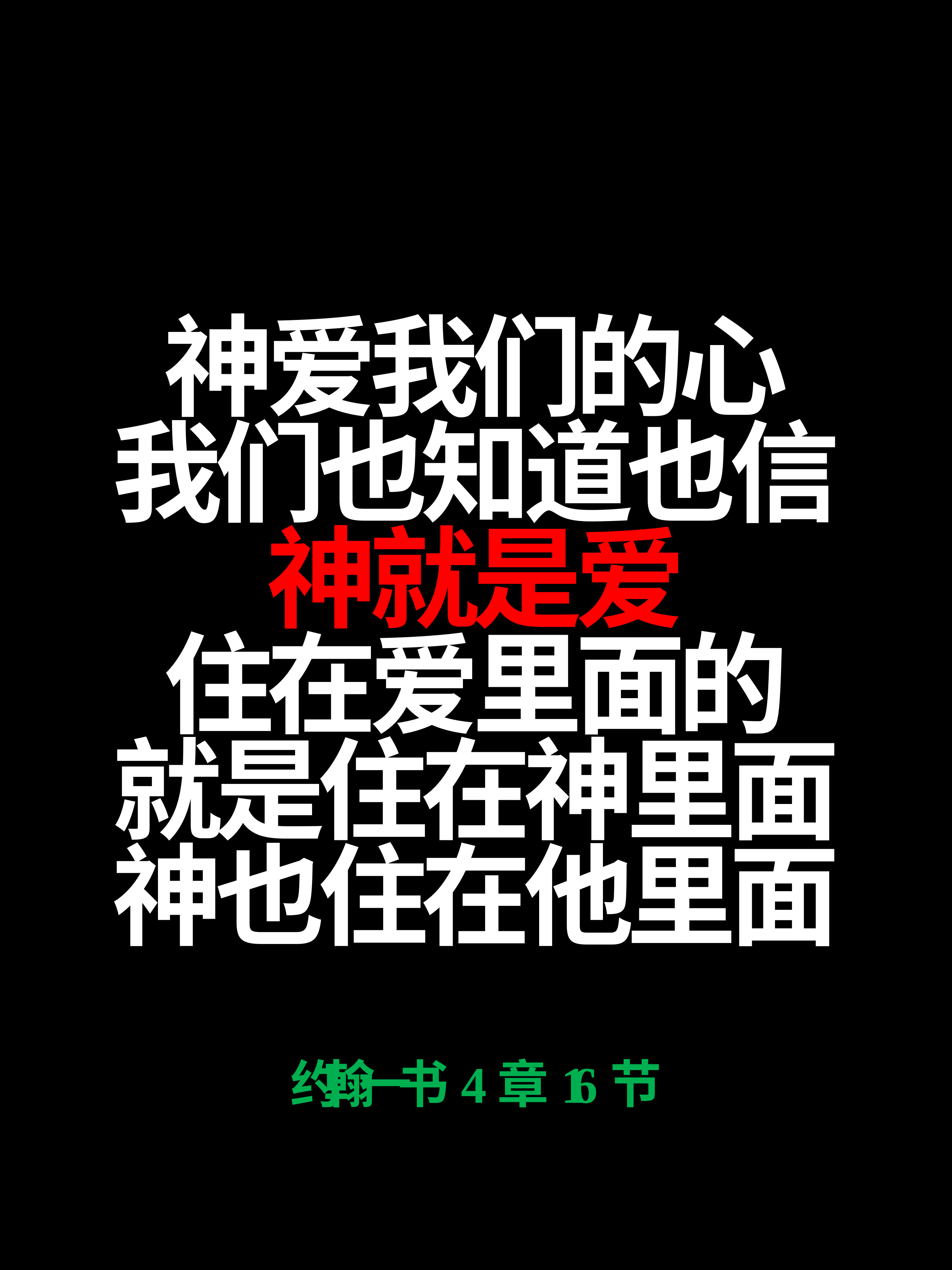

# 神爱我们的心 我们也知道也信 神就是爱 住在爱里面的 就是住在神里面 神也住在他里面 约 翰一书4 章16节